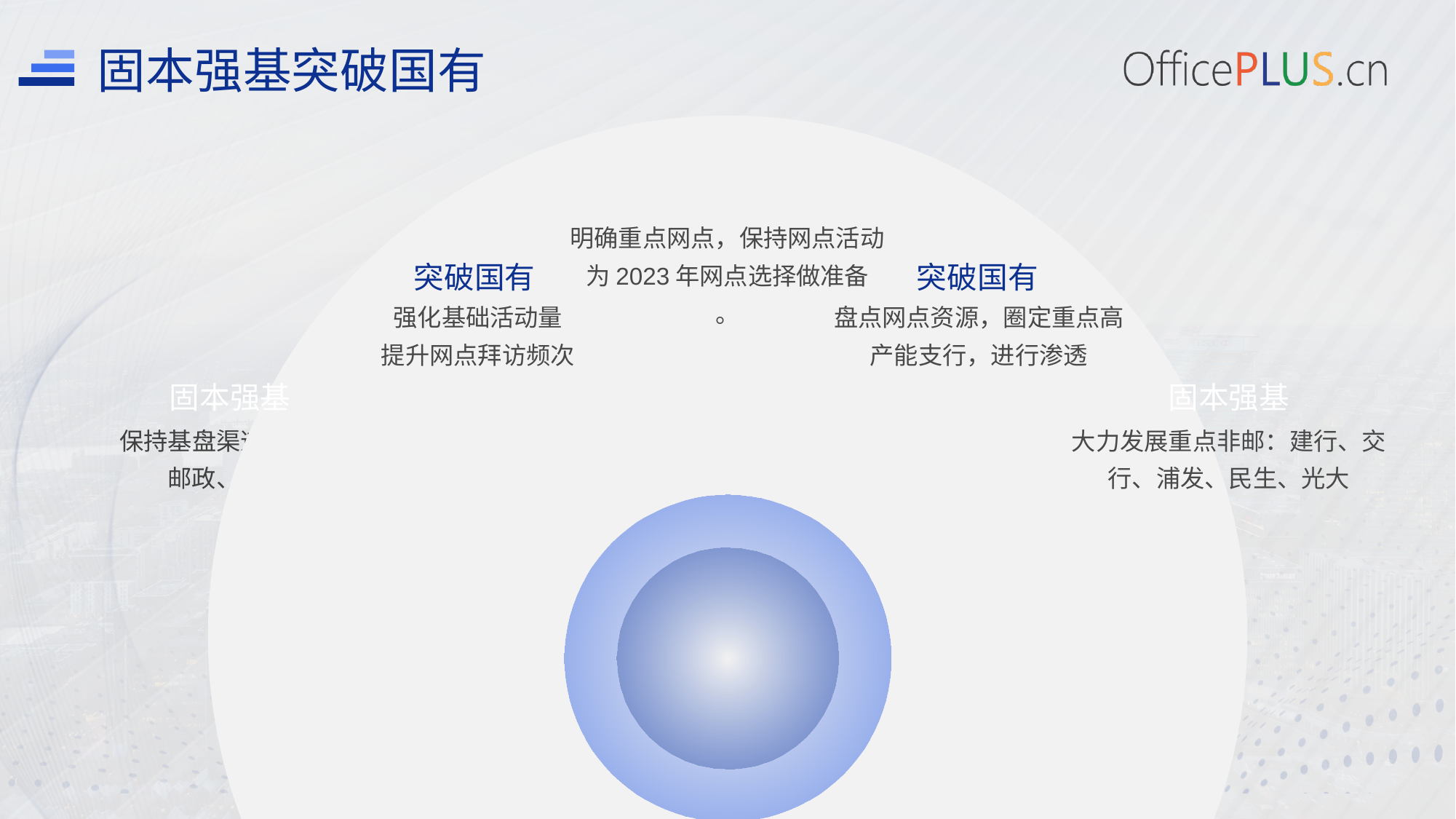

固本强基突破国有

突破国有
明确重点网点，保持网点活动为2023年网点选择做准备
。
突破国有
突破国有
强化基础活动量
提升网点拜访频次
盘点网点资源，圈定重点高产能支行，进行渗透

固本强基
固本强基
保持基盘渠道稳定：
邮政、招行
大力发展重点非邮：建行、交行、浦发、民生、光大